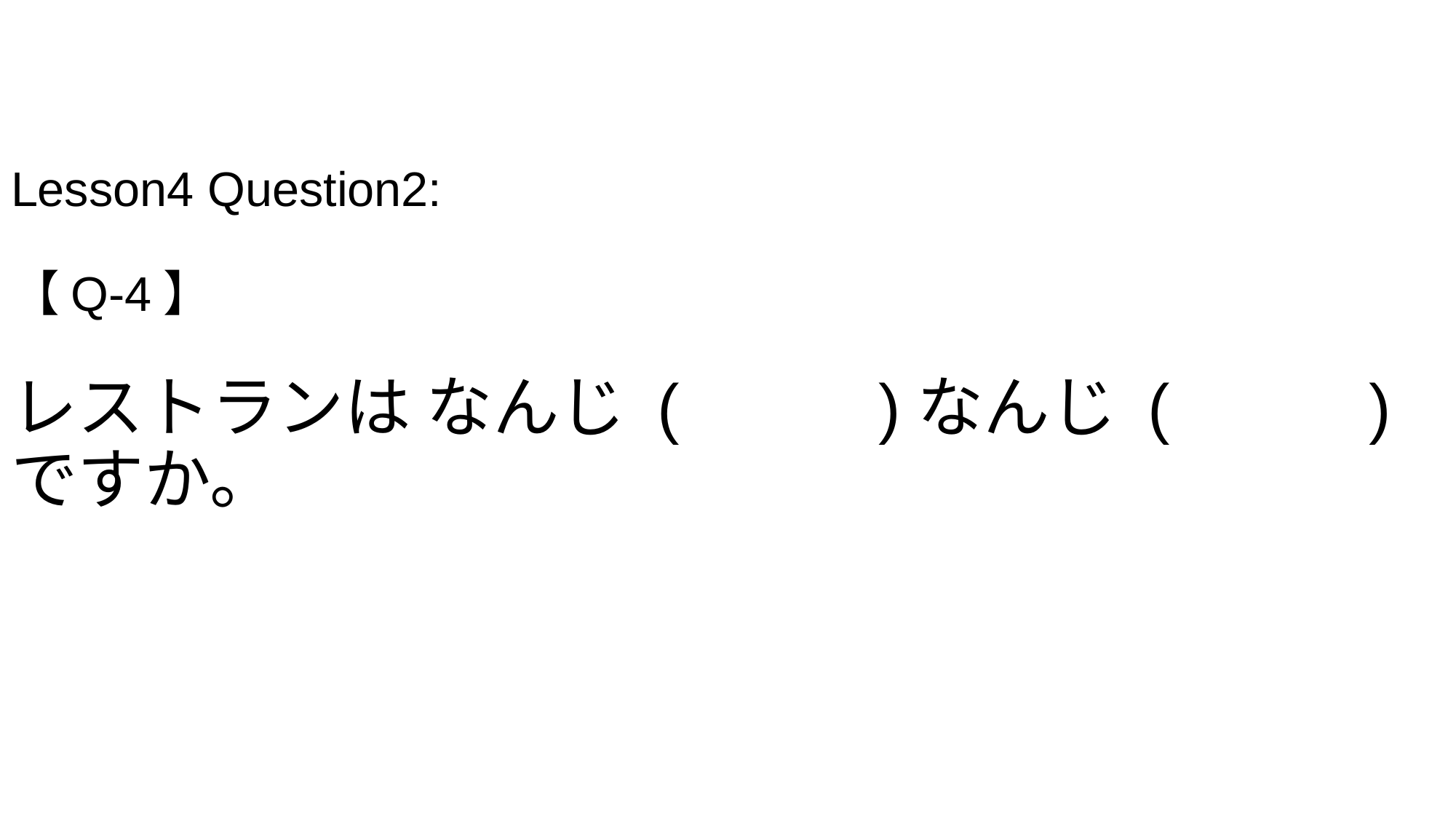

# Lesson4 Question2: 【Q-4】 レストランは なんじ ( から )なんじ ( まで ) ですか。